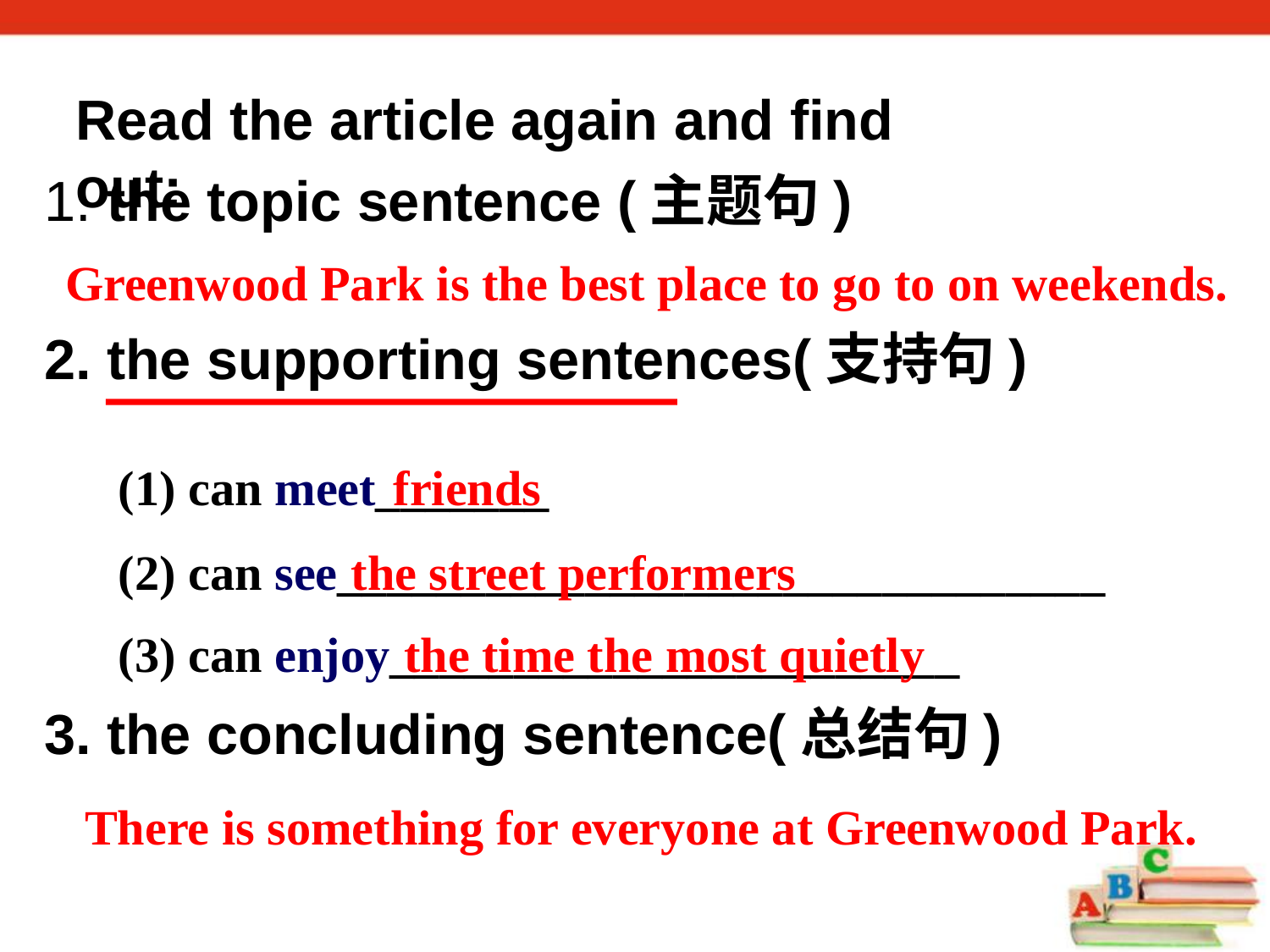

Read the article again and find out:
1. the topic sentence (主题句)

2. the supporting sentences(支持句)

3. the concluding sentence(总结句)

Greenwood Park is the best place to go to on weekends.

(1) can meet_______
friends
(2) can see_______________________________
the street performers
(3) can enjoy_______________________
the time the most quietly
 There is something for everyone at Greenwood Park.